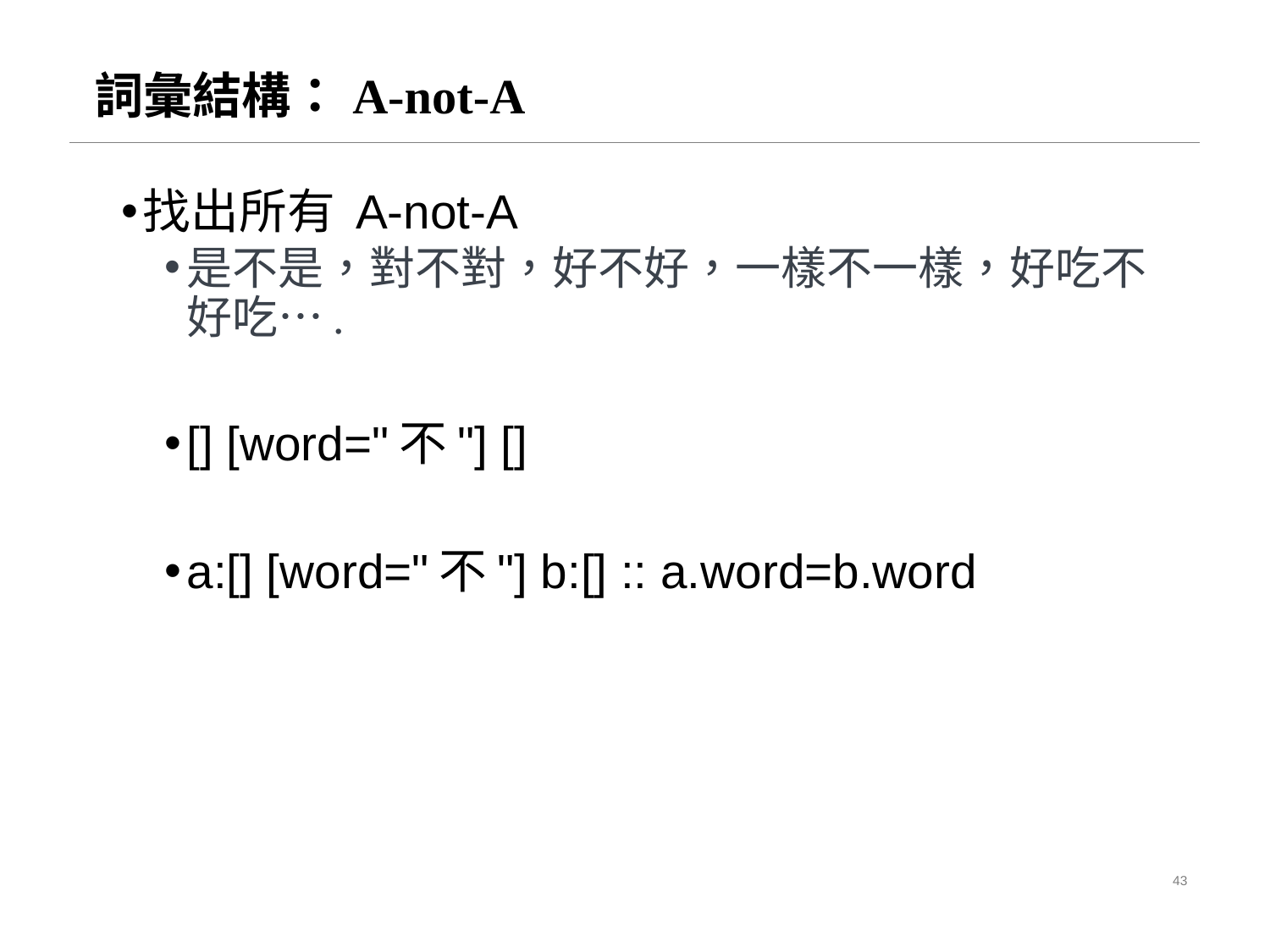

# 詞彙結構：A-not-A
找出所有 A-not-A
是不是，對不對，好不好，一樣不一樣，好吃不好吃….

[] [word="不"] []

a:[] [word="不"] b:[] :: a.word=b.word

43